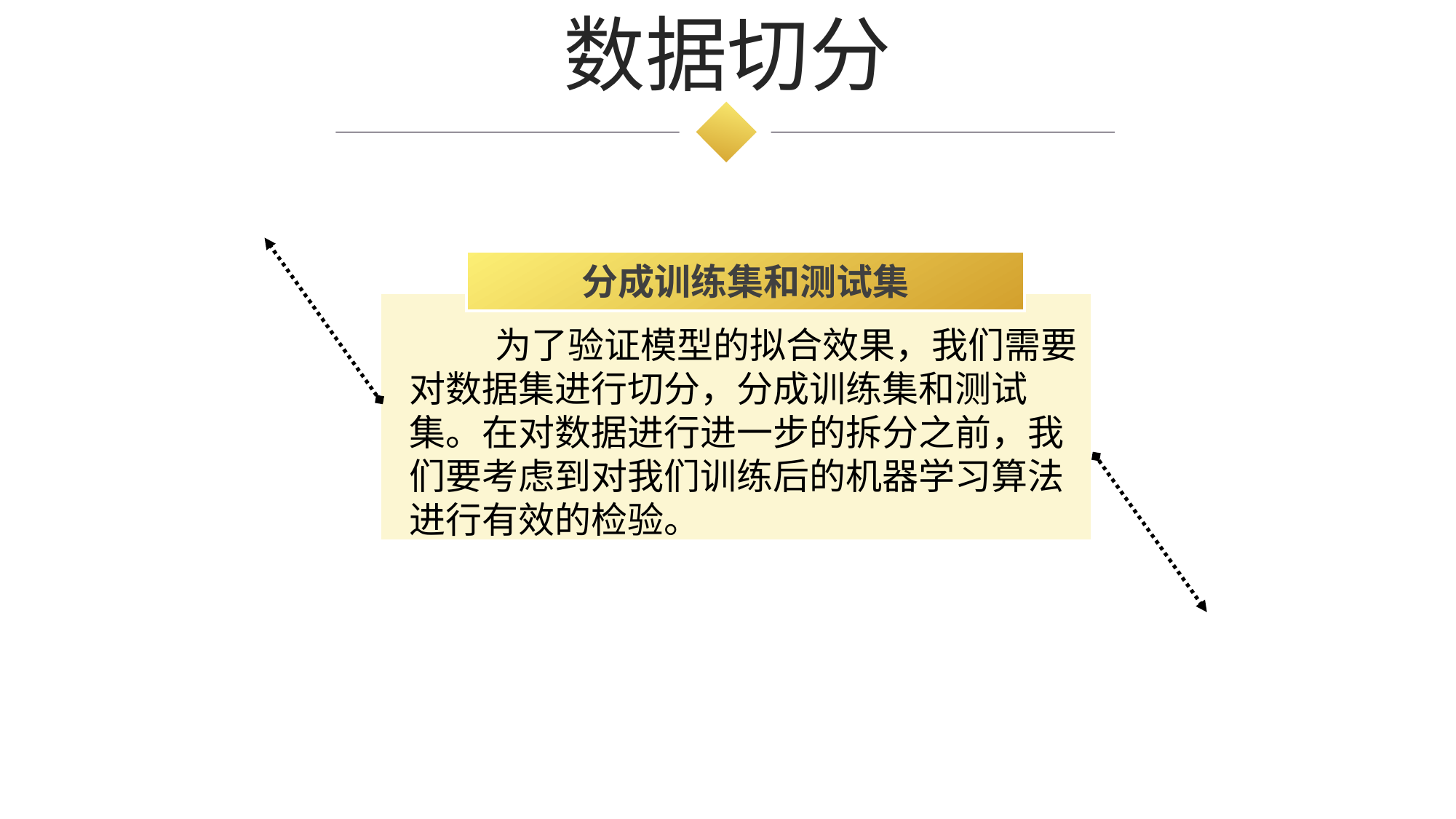

数据切分

线下门店

分成训练集和测试集

为了验证模型的拟合效果，我们需要对数据集进行切分，分成训练集和测试集。在对数据进行进一步的拆分之前，我们要考虑到对我们训练后的机器学习算法进行有效的检验。